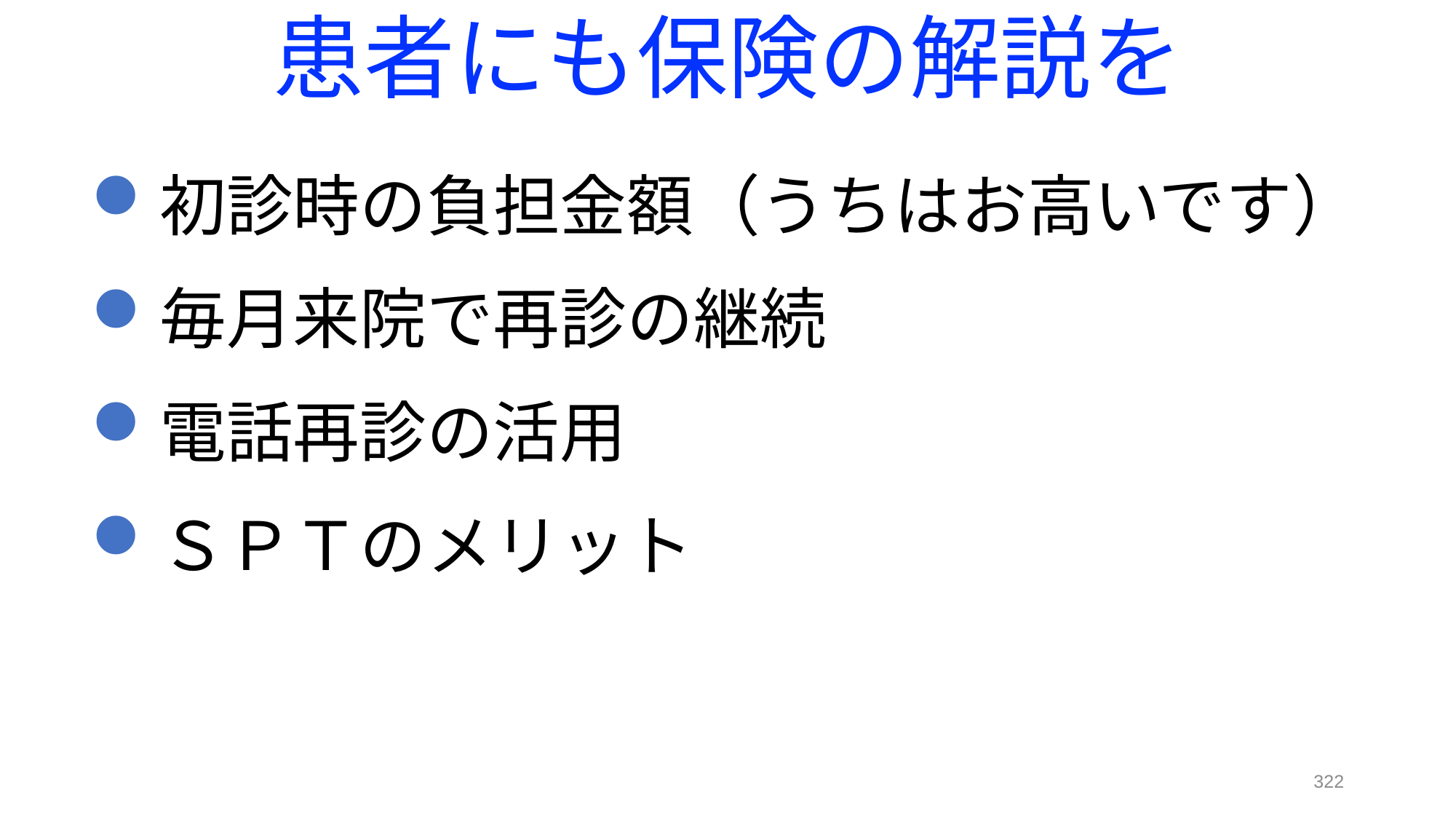

患者にも保険の解説を
初診時の負担金額（うちはお高いです）
毎月来院で再診の継続
電話再診の活用
ＳＰＴのメリット
322